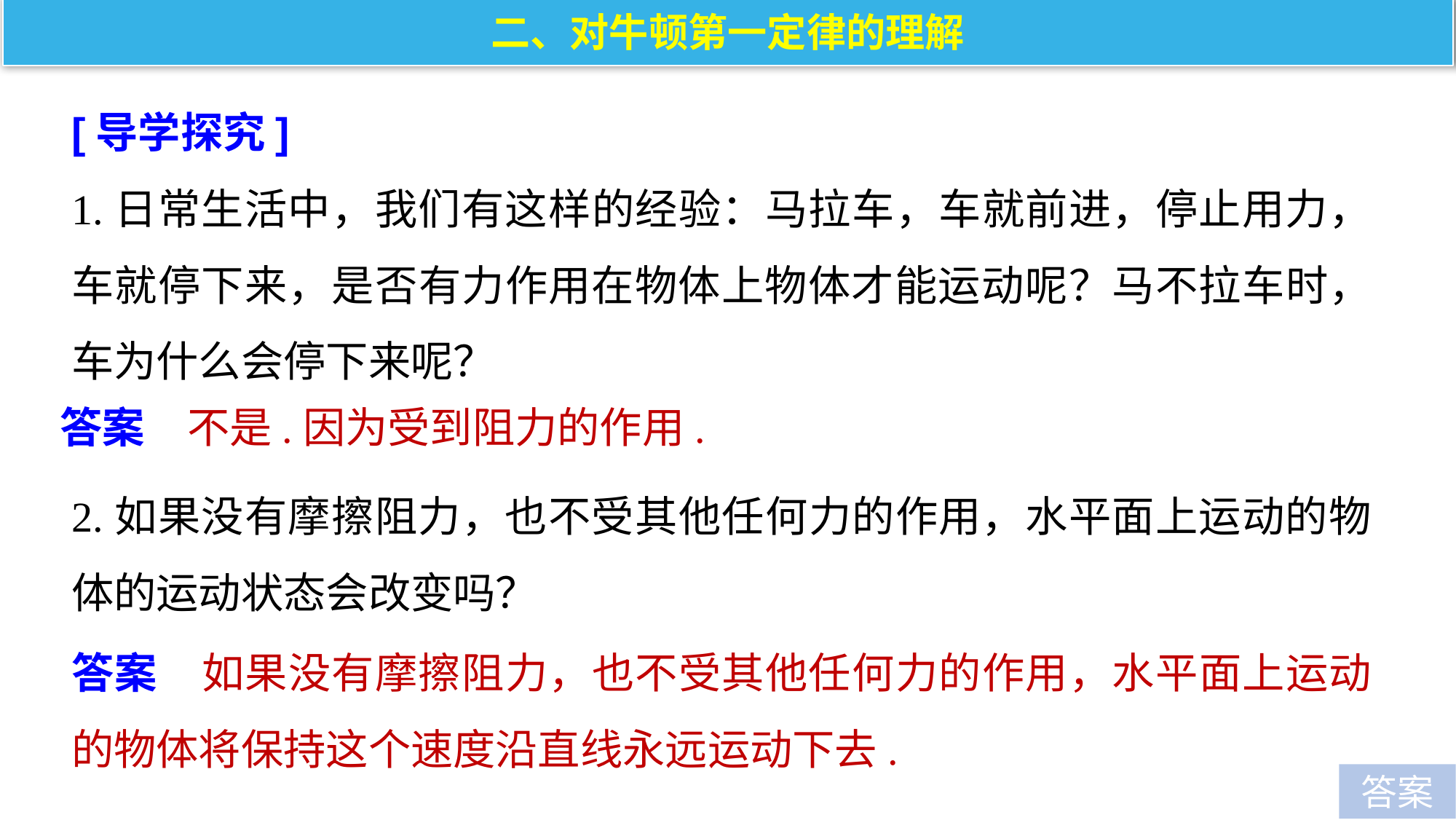

二、对牛顿第一定律的理解
[导学探究]
1.日常生活中，我们有这样的经验：马拉车，车就前进，停止用力，车就停下来，是否有力作用在物体上物体才能运动呢？马不拉车时，车为什么会停下来呢？
答案　不是.因为受到阻力的作用.
2.如果没有摩擦阻力，也不受其他任何力的作用，水平面上运动的物体的运动状态会改变吗？
答案　如果没有摩擦阻力，也不受其他任何力的作用，水平面上运动的物体将保持这个速度沿直线永远运动下去.
答案